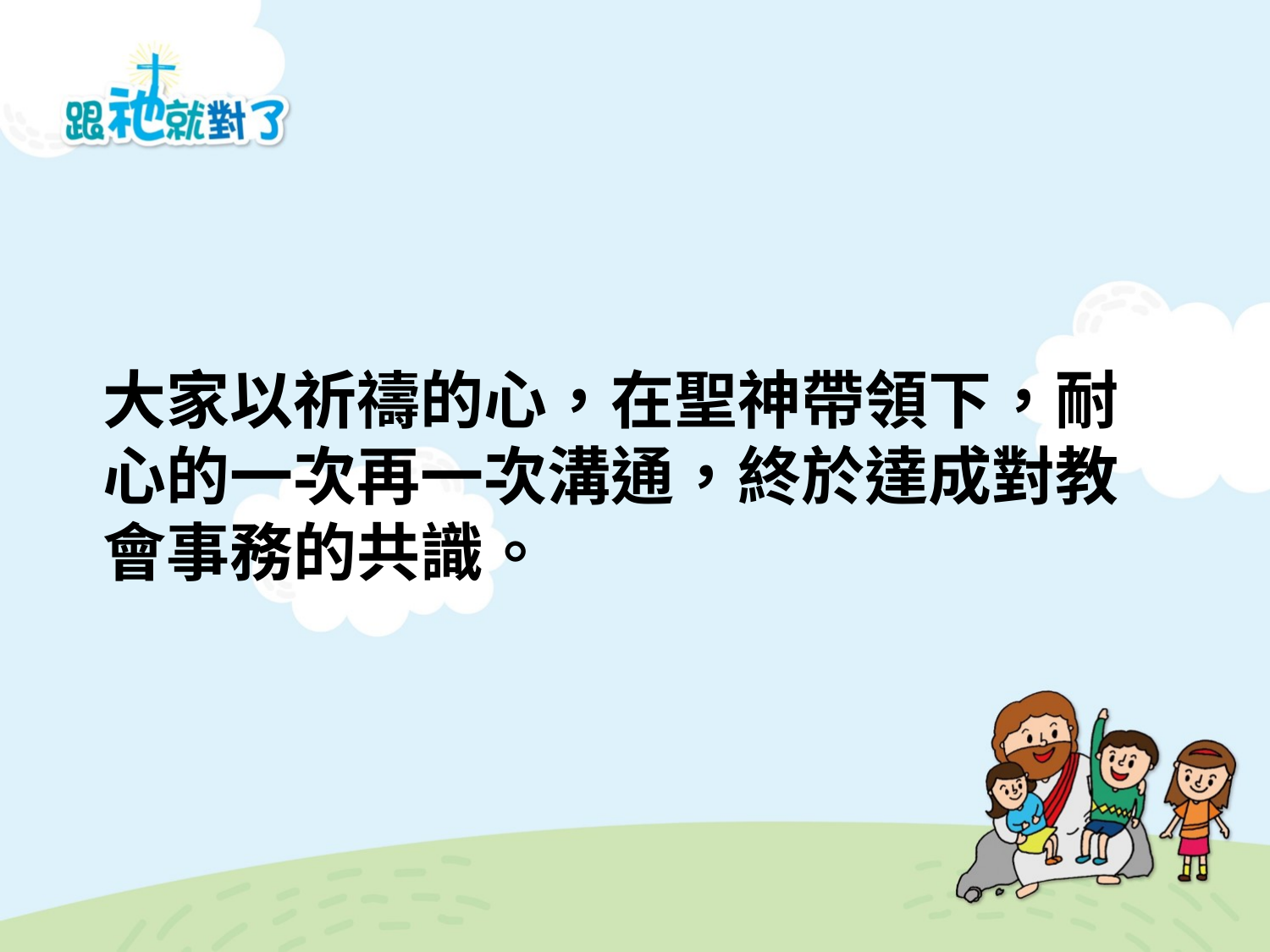

大家以祈禱的心，在聖神帶領下，耐心的一次再一次溝通，終於達成對教會事務的共識。